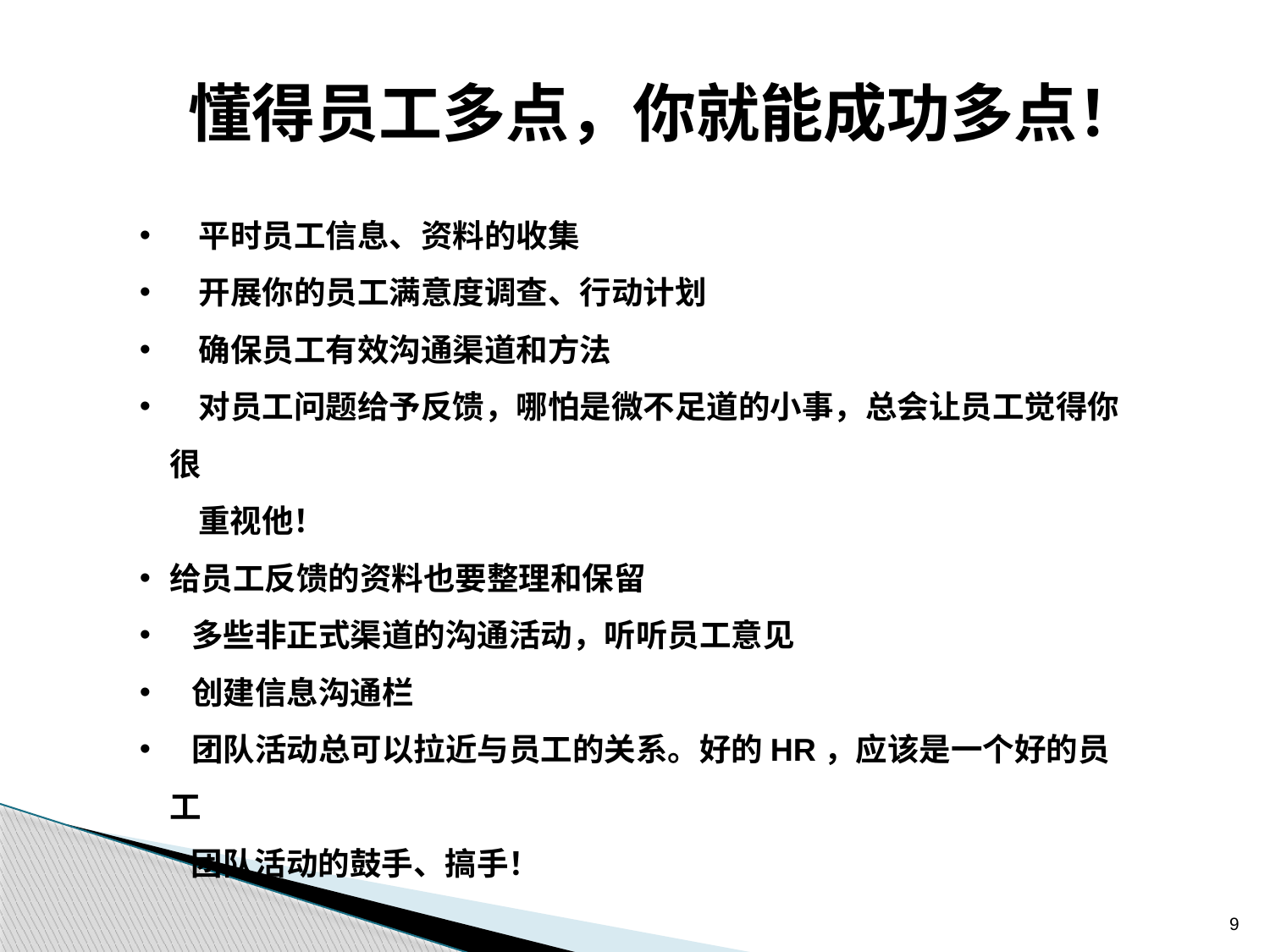

懂得员工多点，你就能成功多点！
   平时员工信息、资料的收集
   开展你的员工满意度调查、行动计划
   确保员工有效沟通渠道和方法
   对员工问题给予反馈，哪怕是微不足道的小事，总会让员工觉得你很
    重视他！
给员工反馈的资料也要整理和保留
  多些非正式渠道的沟通活动，听听员工意见
  创建信息沟通栏
  团队活动总可以拉近与员工的关系。好的HR，应该是一个好的员工
   团队活动的鼓手、搞手！
9